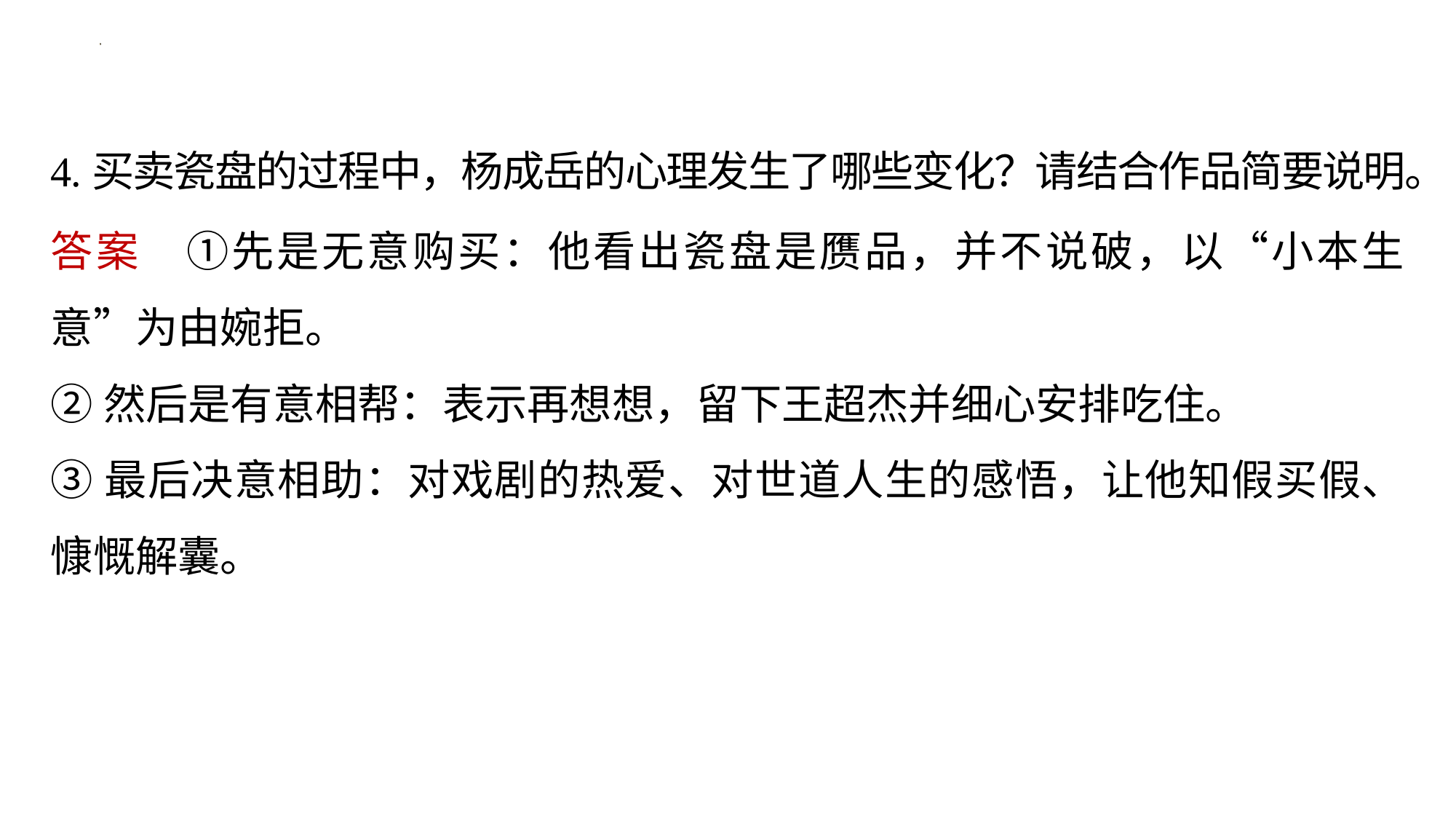

4.买卖瓷盘的过程中，杨成岳的心理发生了哪些变化？请结合作品简要说明。
答案　①先是无意购买：他看出瓷盘是赝品，并不说破，以“小本生意”为由婉拒。
②然后是有意相帮：表示再想想，留下王超杰并细心安排吃住。
③最后决意相助：对戏剧的热爱、对世道人生的感悟，让他知假买假、慷慨解囊。